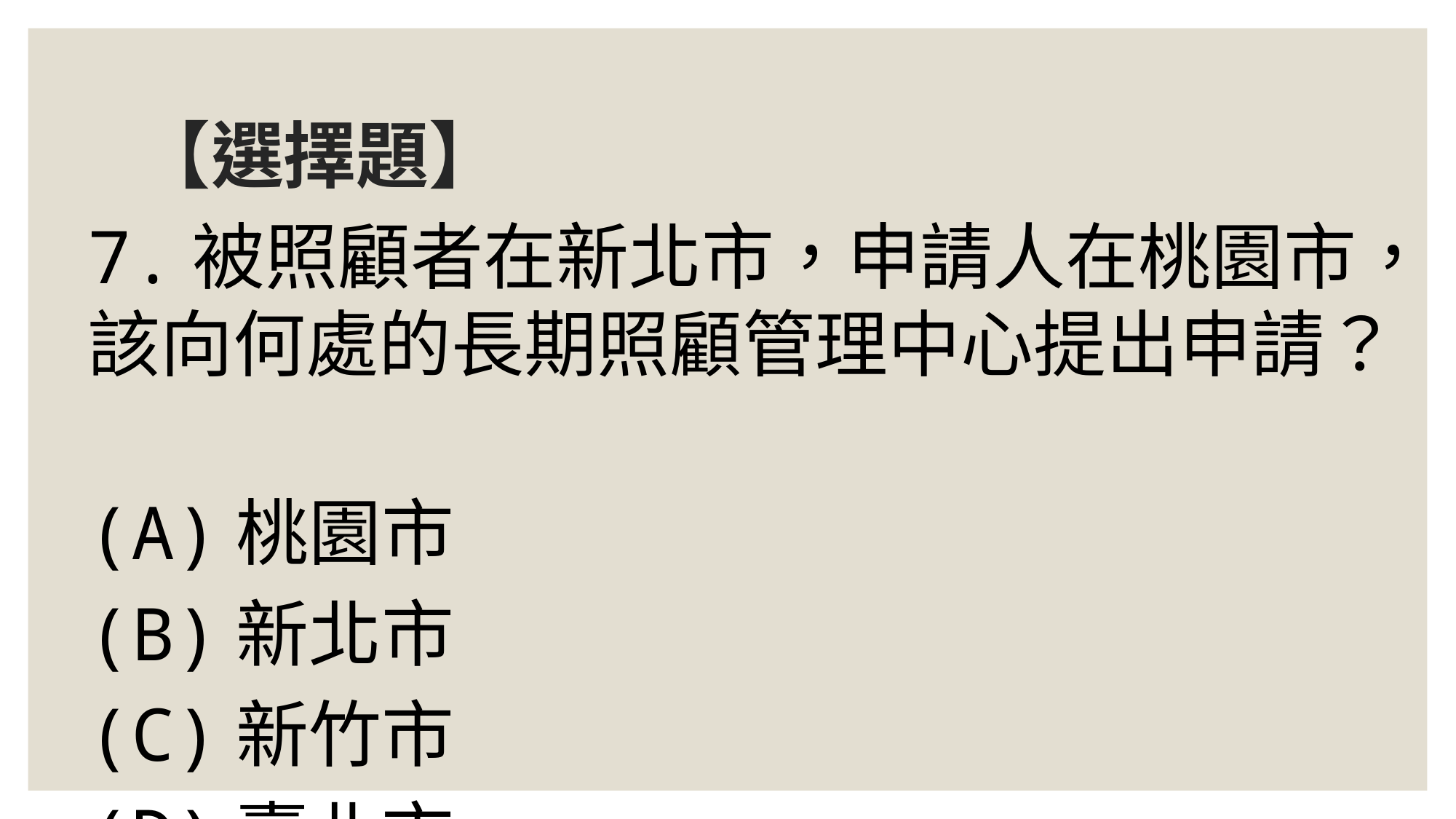

# 【選擇題】
7.被照顧者在新北市，申請人在桃園市，該向何處的長期照顧管理中心提出申請？
(A)桃園市
(B)新北市
(C)新竹市
(D)臺北市